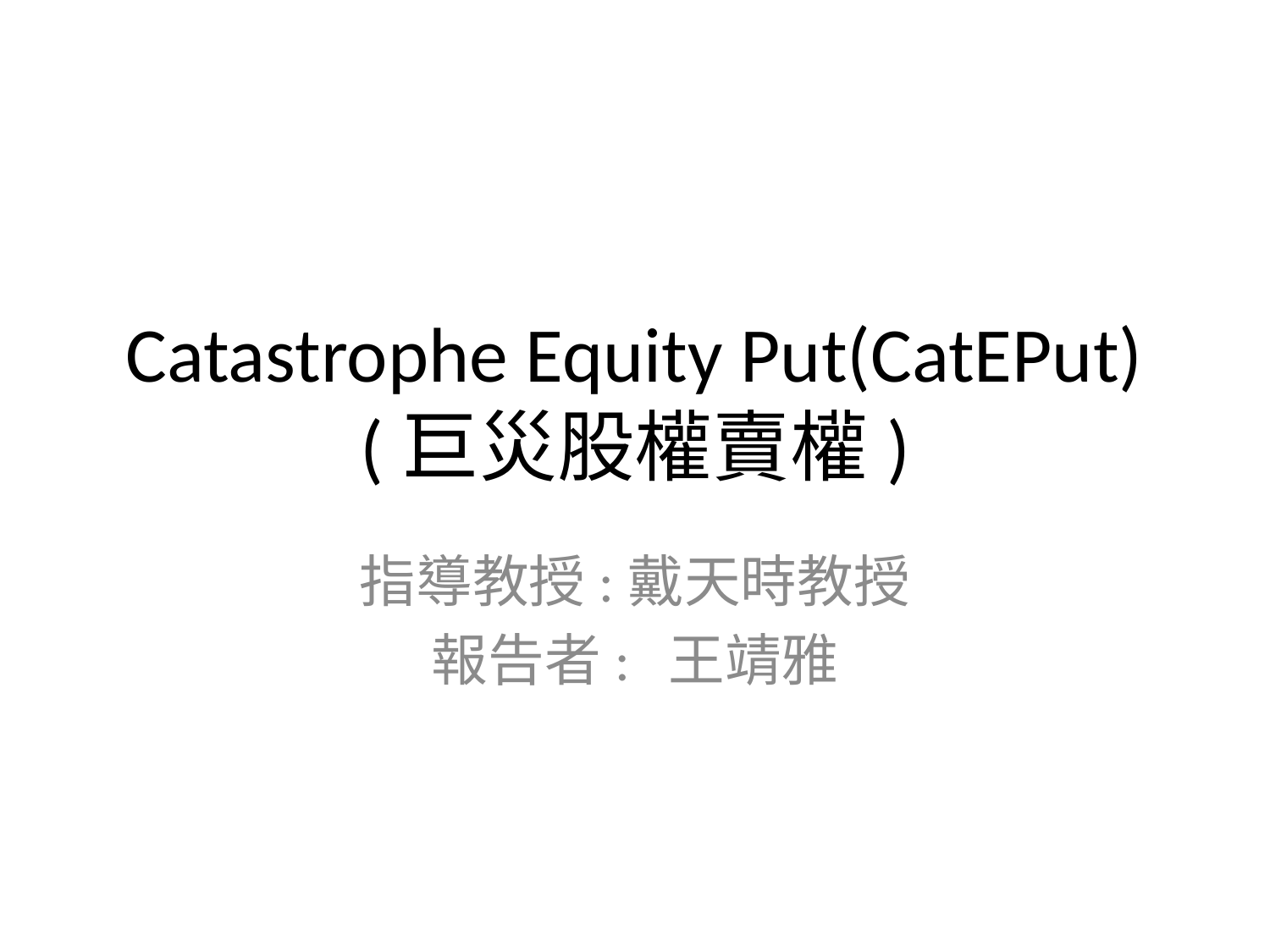

# Catastrophe Equity Put(CatEPut) (巨災股權賣權)
指導教授:戴天時教授
報告者:  王靖雅